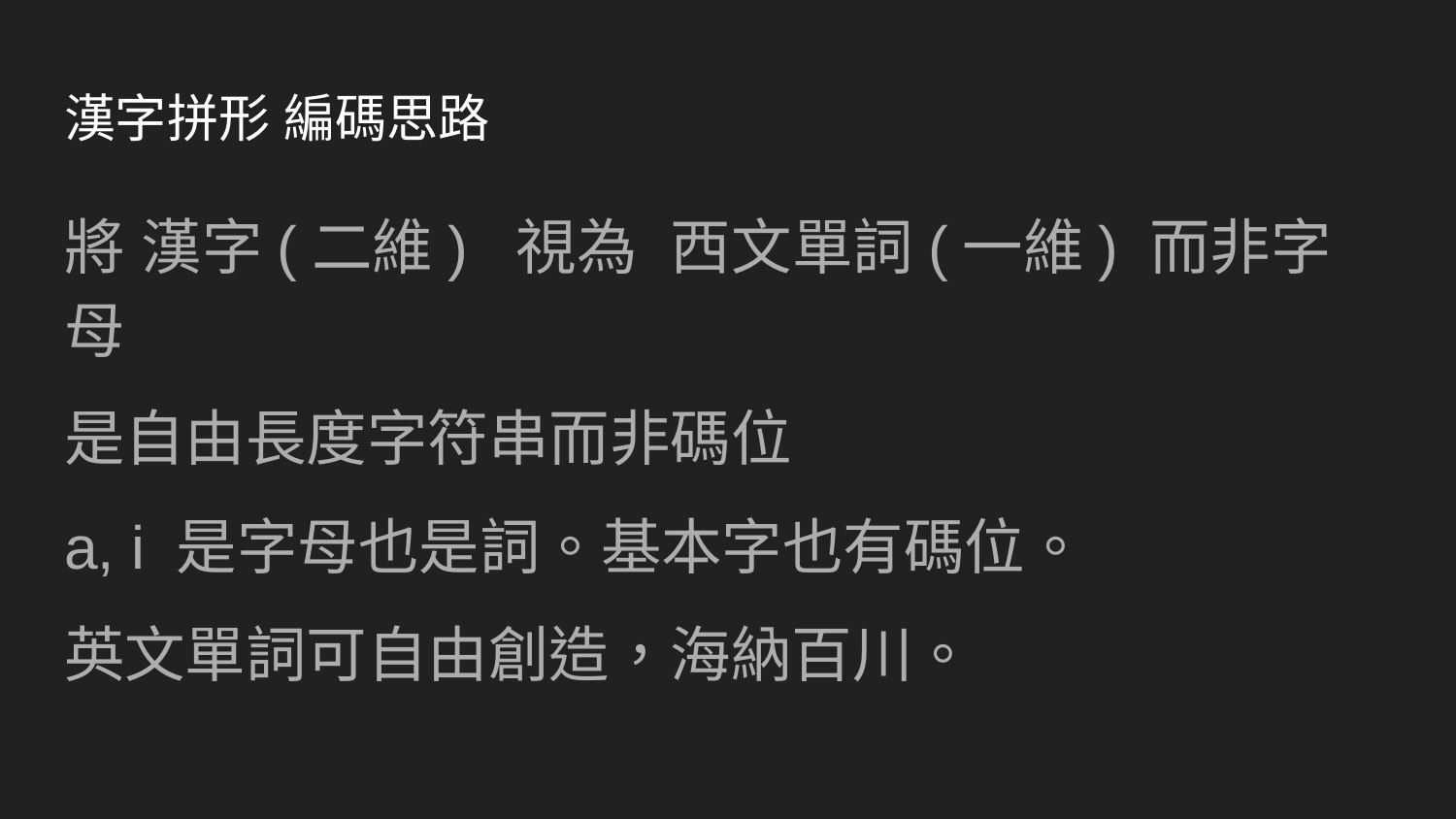

# 漢字拼形 編碼思路
將 漢字(二維)  視為  西文單詞(一維) 而非字母
是自由長度字符串而非碼位
a, i 是字母也是詞。基本字也有碼位。
英文單詞可自由創造，海納百川。